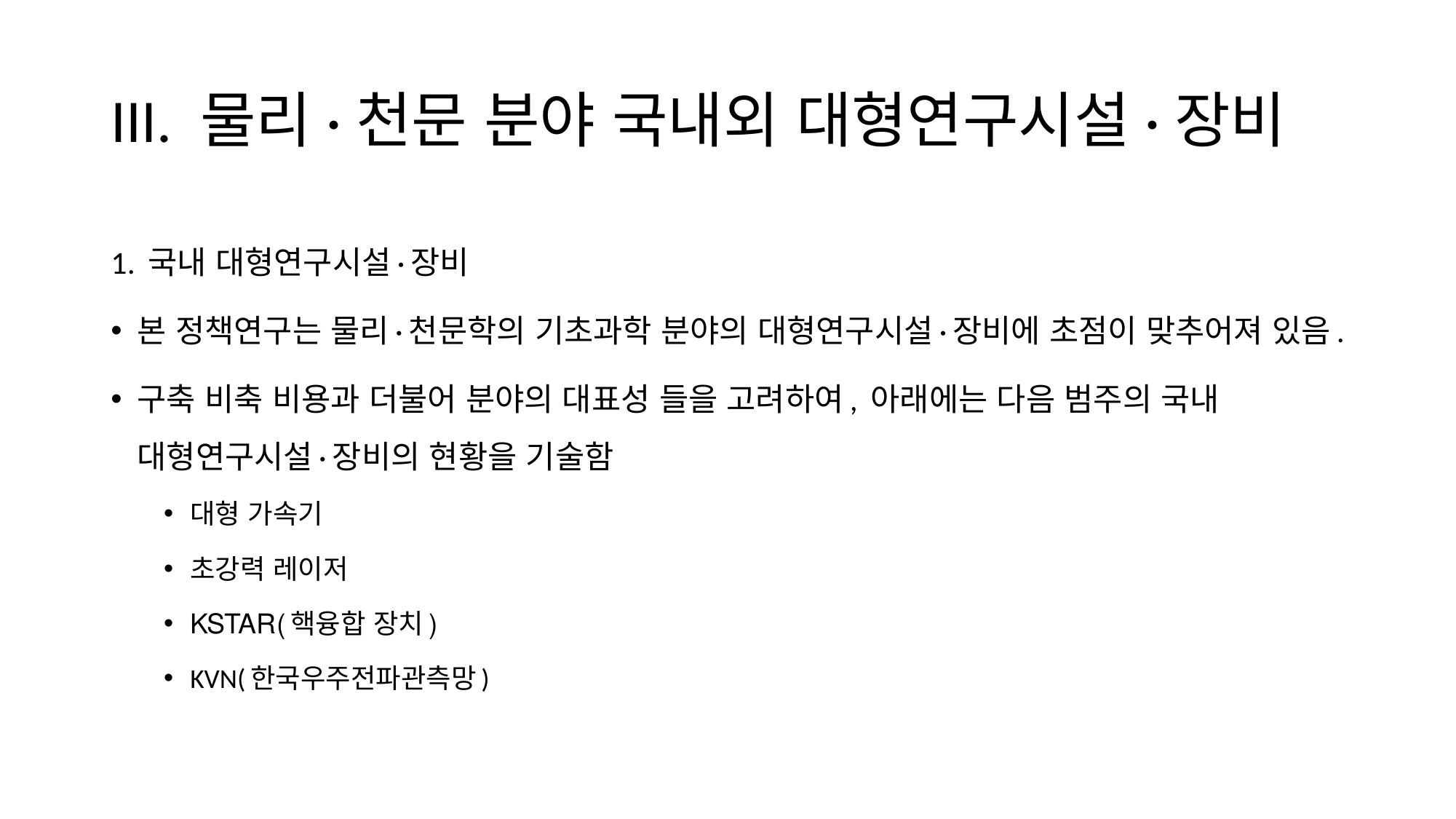

# III. 물리·천문 분야 국내외 대형연구시설·장비
1. 국내 대형연구시설·장비
본 정책연구는 물리·천문학의 기초과학 분야의 대형연구시설·장비에 초점이 맞추어져 있음.
구축 비축 비용과 더불어 분야의 대표성 들을 고려하여, 아래에는 다음 범주의 국내 대형연구시설·장비의 현황을 기술함
대형 가속기
초강력 레이저
KSTAR(핵융합 장치)
KVN(한국우주전파관측망)